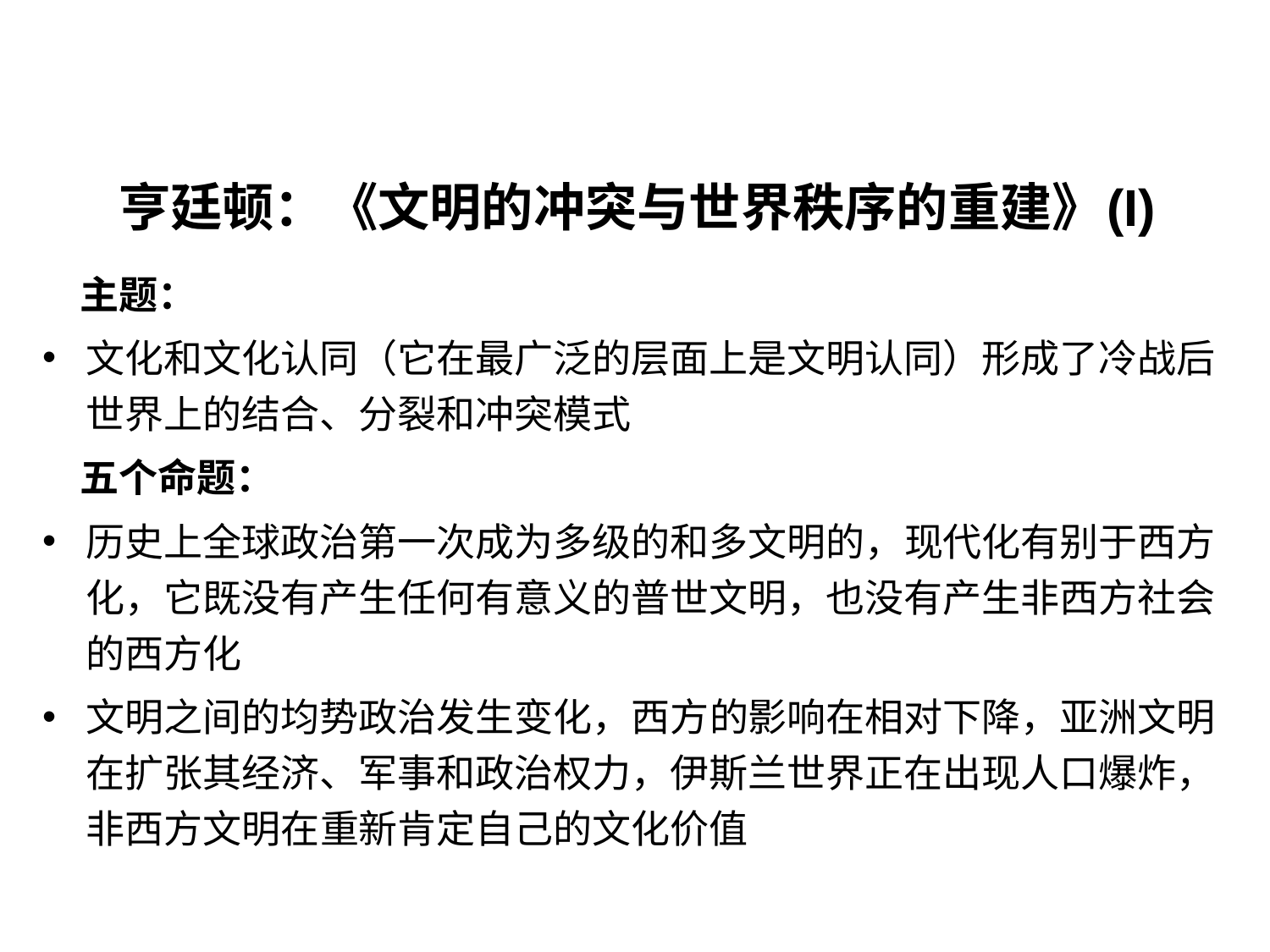

亨廷顿：《文明的冲突与世界秩序的重建》(I)

    主题：
文化和文化认同（它在最广泛的层面上是文明认同）形成了冷战后世界上的结合、分裂和冲突模式
    五个命题：
历史上全球政治第一次成为多级的和多文明的，现代化有别于西方化，它既没有产生任何有意义的普世文明，也没有产生非西方社会的西方化
文明之间的均势政治发生变化，西方的影响在相对下降，亚洲文明在扩张其经济、军事和政治权力，伊斯兰世界正在出现人口爆炸，非西方文明在重新肯定自己的文化价值
IWEP